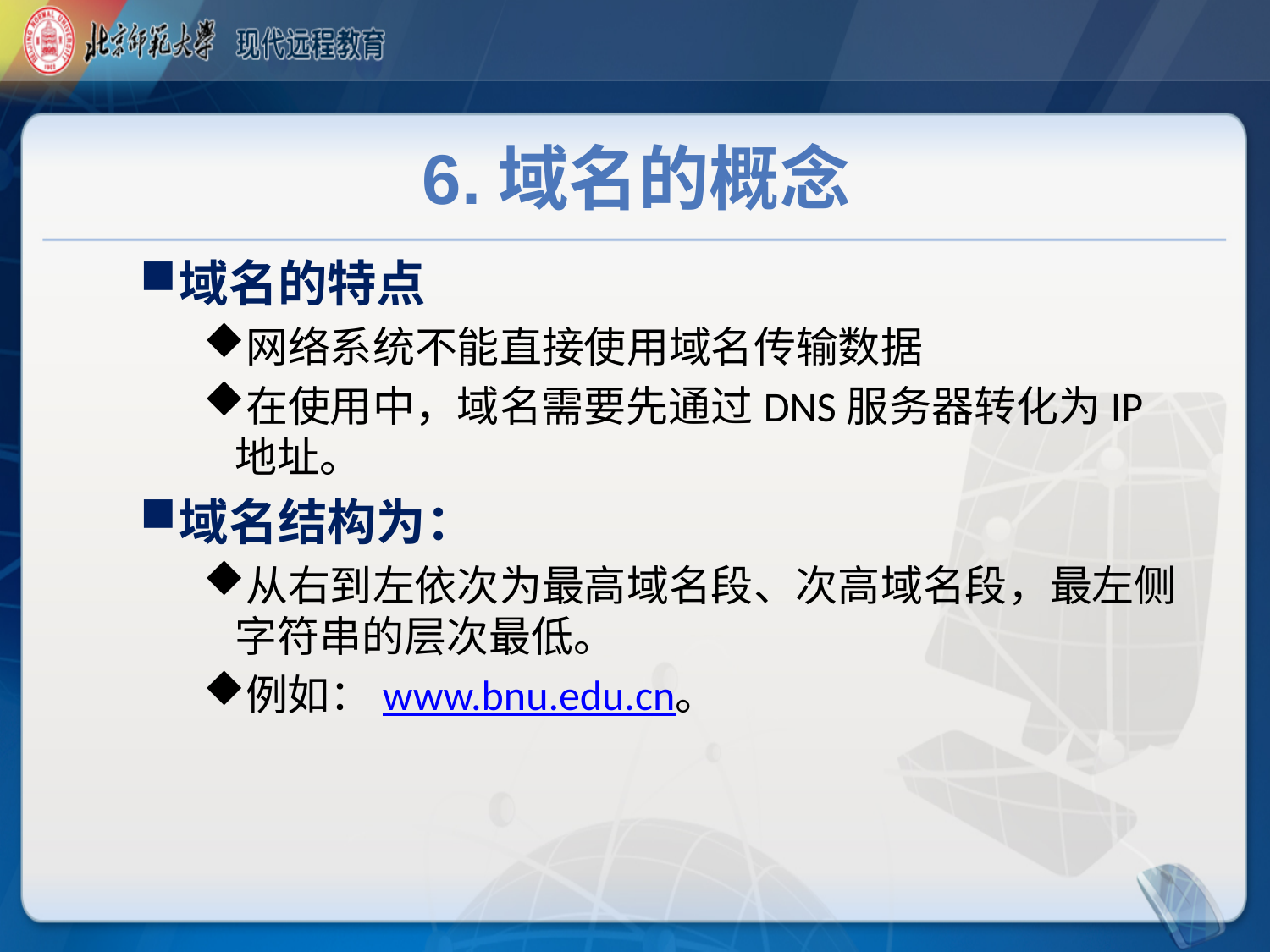

# 6.域名的概念
域名的特点
网络系统不能直接使用域名传输数据
在使用中，域名需要先通过DNS服务器转化为IP地址。
域名结构为：
从右到左依次为最高域名段、次高域名段，最左侧字符串的层次最低。
例如：www.bnu.edu.cn。